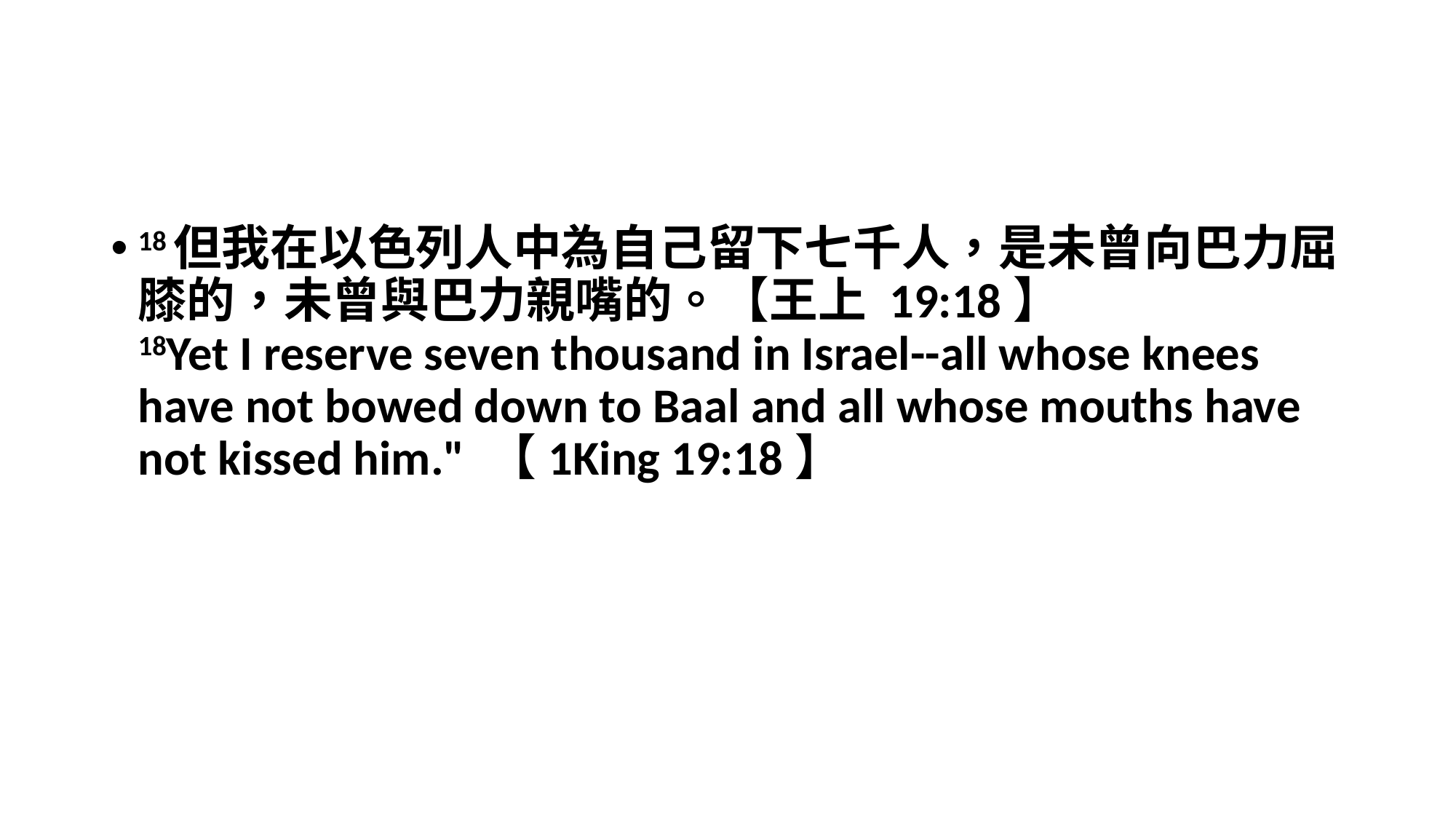

#
18但我在以色列人中為自己留下七千人，是未曾向巴力屈膝的，未曾與巴力親嘴的。【王上 19:18】
18Yet I reserve seven thousand in Israel--all whose knees have not bowed down to Baal and all whose mouths have not kissed him." 【1King 19:18】